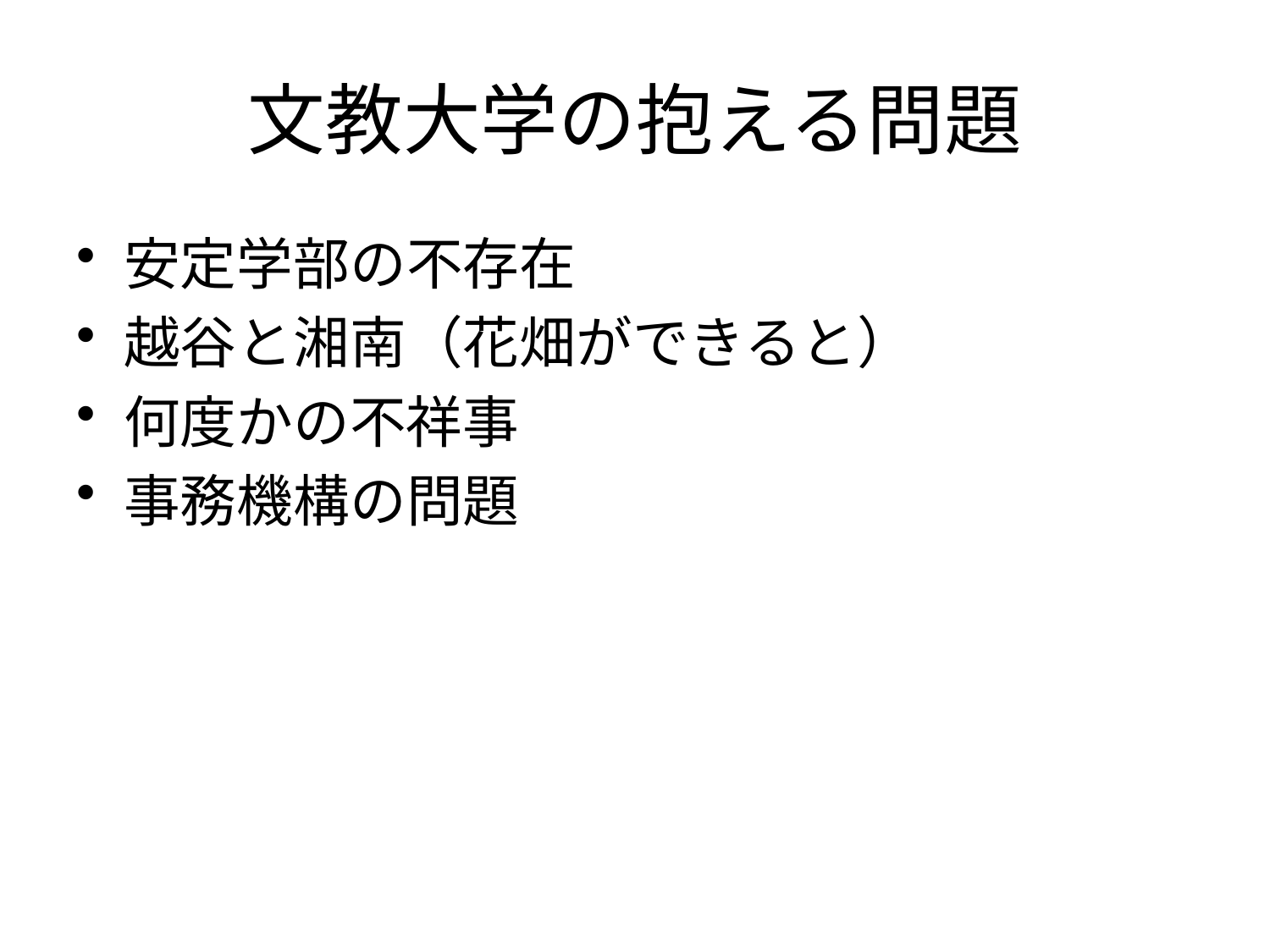

# 文教大学の抱える問題
安定学部の不存在
越谷と湘南（花畑ができると）
何度かの不祥事
事務機構の問題